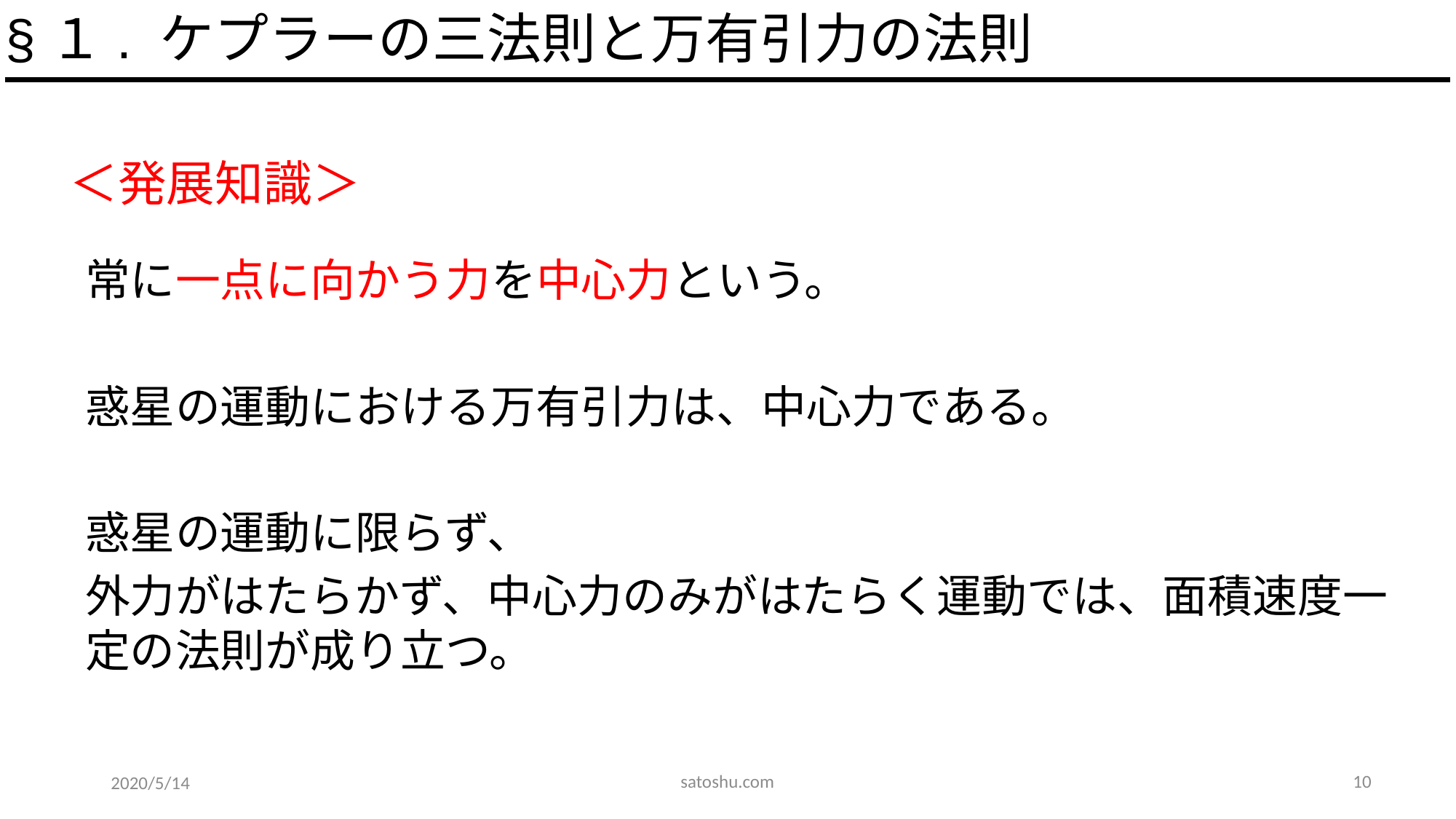

§１. ケプラーの三法則と万有引力の法則

＜発展知識＞
常に一点に向かう力を中心力という。

惑星の運動における万有引力は、中心力である。

惑星の運動に限らず、
外力がはたらかず、中心力のみがはたらく運動では、面積速度一定の法則が成り立つ。
satoshu.com
10
2020/5/14